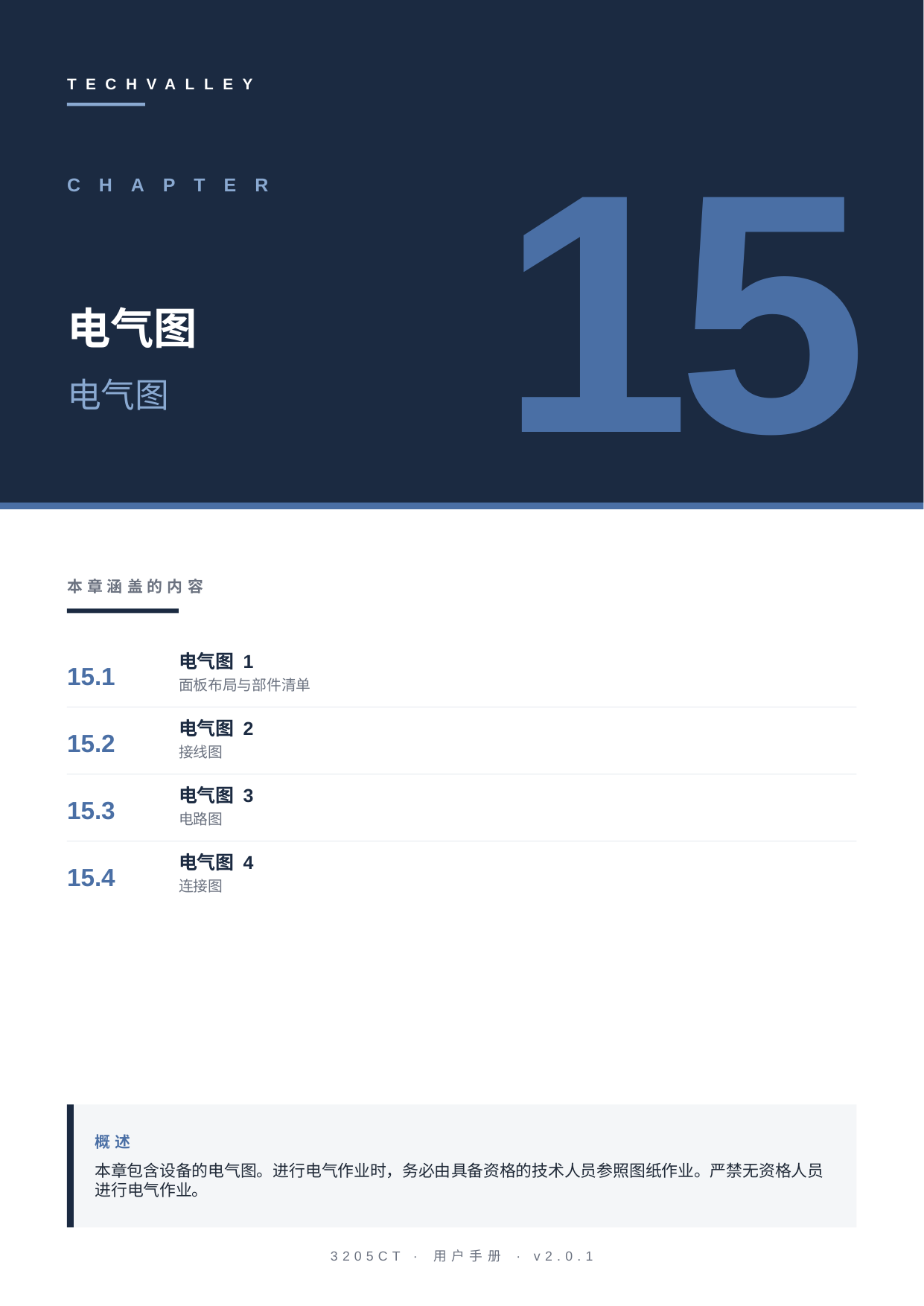

TECHVALLEY

15
CHAPTER
电气图
电气图

本章涵盖的内容

15.1
电气图 1
面板布局与部件清单

15.2
电气图 2
接线图

15.3
电气图 3
电路图

15.4
电气图 4
连接图

概述
本章包含设备的电气图。进行电气作业时，务必由具备资格的技术人员参照图纸作业。严禁无资格人员进行电气作业。
3205CT · 用户手册 · v2.0.1